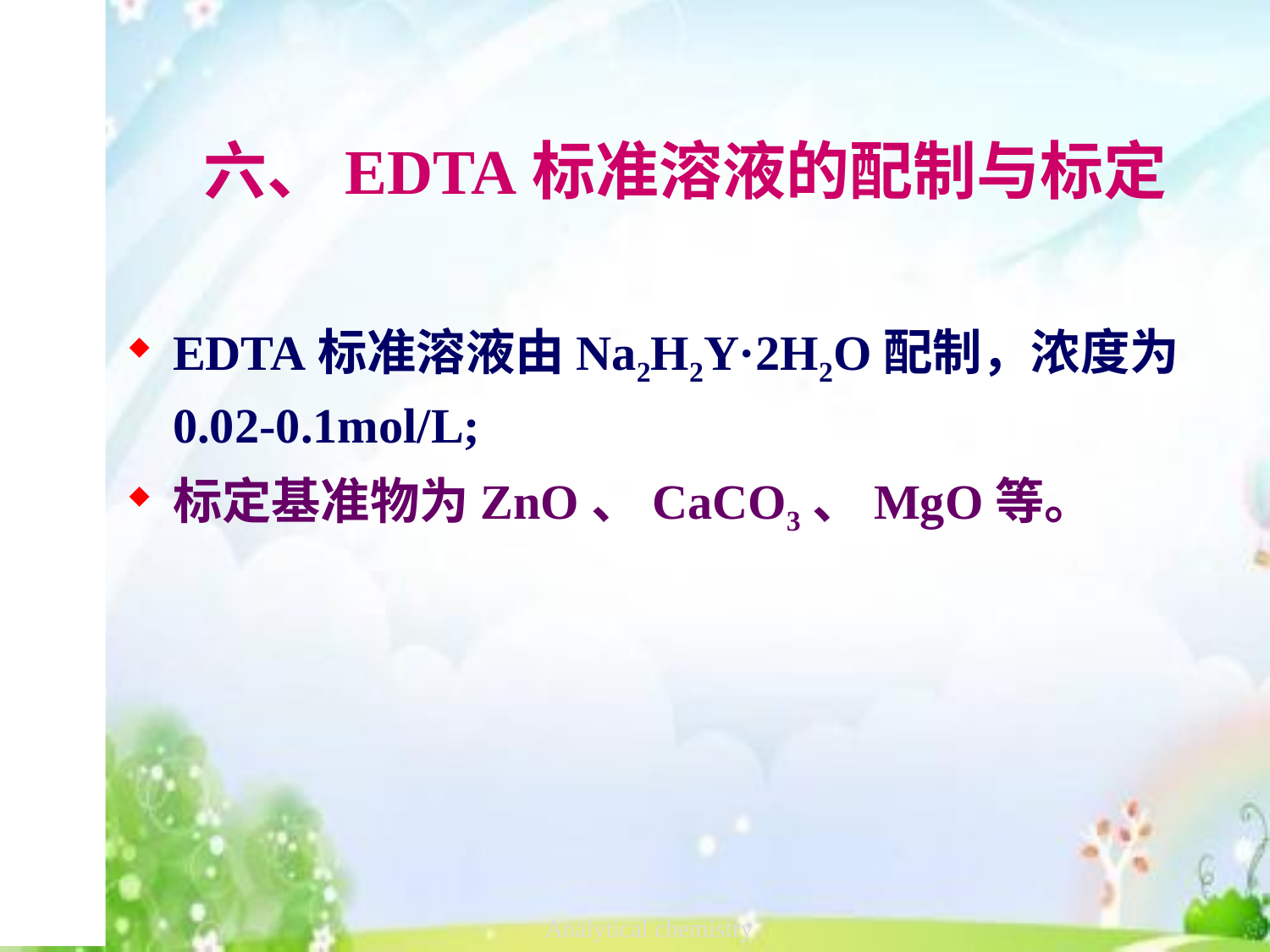

# 六、EDTA标准溶液的配制与标定
EDTA标准溶液由Na2H2Y·2H2O配制，浓度为0.02-0.1mol/L;
标定基准物为ZnO、CaCO3、MgO等。

Analytical chemistry
15